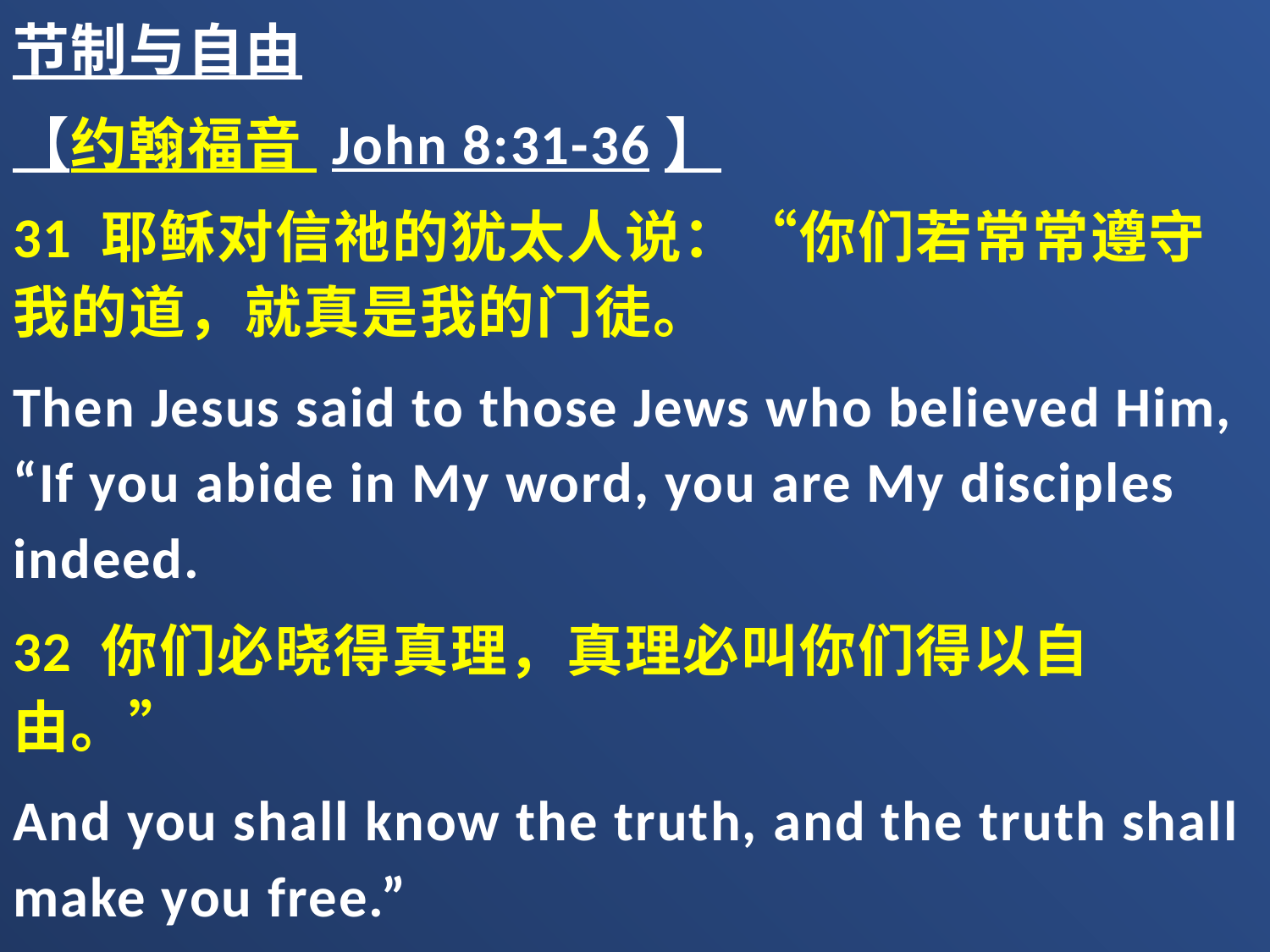

节制与自由
【约翰福音 John 8:31-36】
31 耶稣对信祂的犹太人说：“你们若常常遵守我的道，就真是我的门徒。
Then Jesus said to those Jews who believed Him, “If you abide in My word, you are My disciples indeed.
32 你们必晓得真理，真理必叫你们得以自由。”
And you shall know the truth, and the truth shall make you free.”